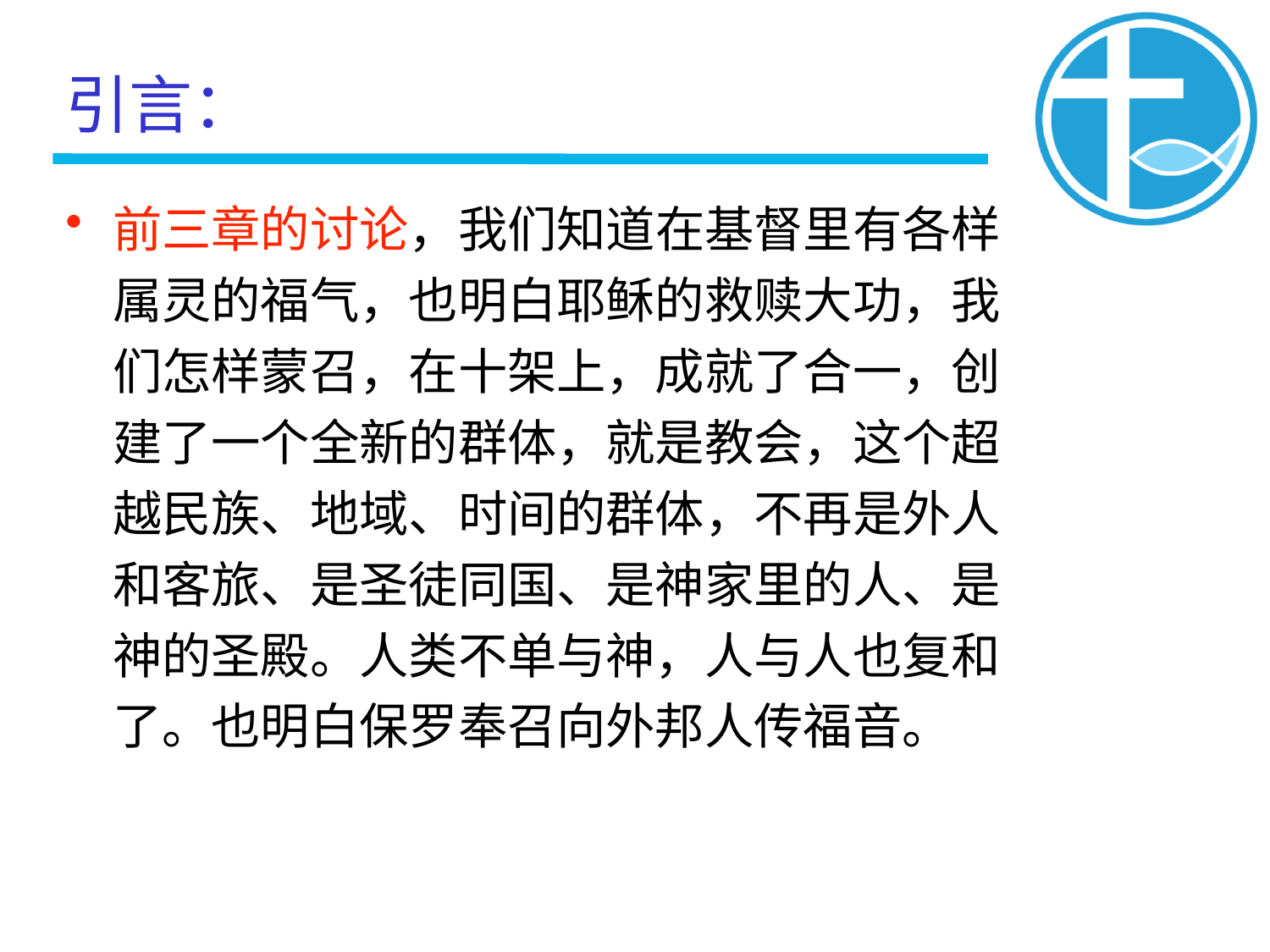

引言：
前三章的讨论，我们知道在基督里有各样属灵的福气，也明白耶稣的救赎大功，我们怎样蒙召，在十架上，成就了合一，创建了一个全新的群体，就是教会，这个超越民族、地域、时间的群体，不再是外人和客旅、是圣徒同国、是神家里的人、是神的圣殿。人类不单与神，人与人也复和了。也明白保罗奉召向外邦人传福音。